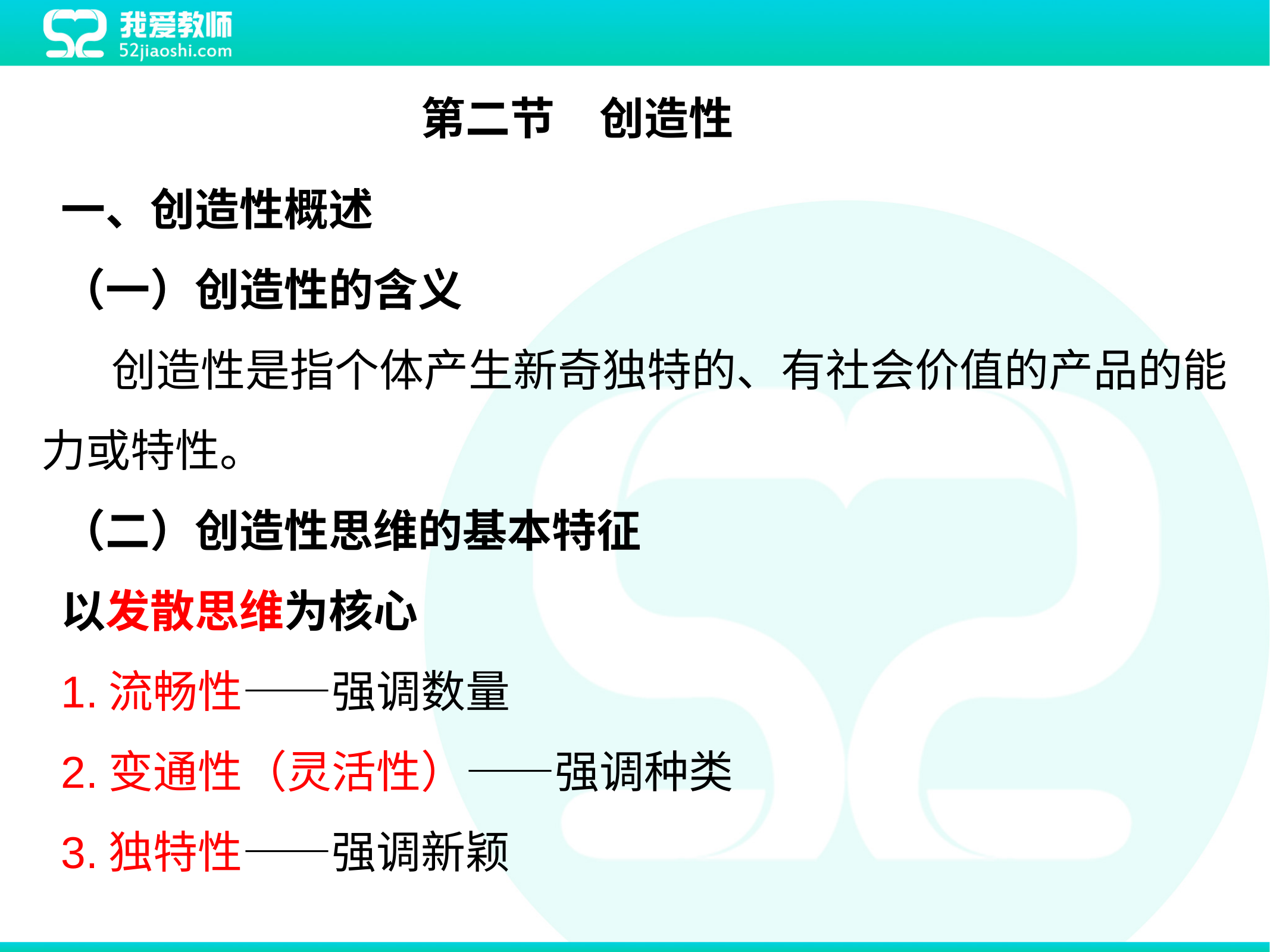

第二节　创造性
一、创造性概述
（一）创造性的含义
    创造性是指个体产生新奇独特的、有社会价值的产品的能力或特性。
（二）创造性思维的基本特征
以发散思维为核心
1.流畅性——强调数量
2.变通性（灵活性）——强调种类
3.独特性——强调新颖